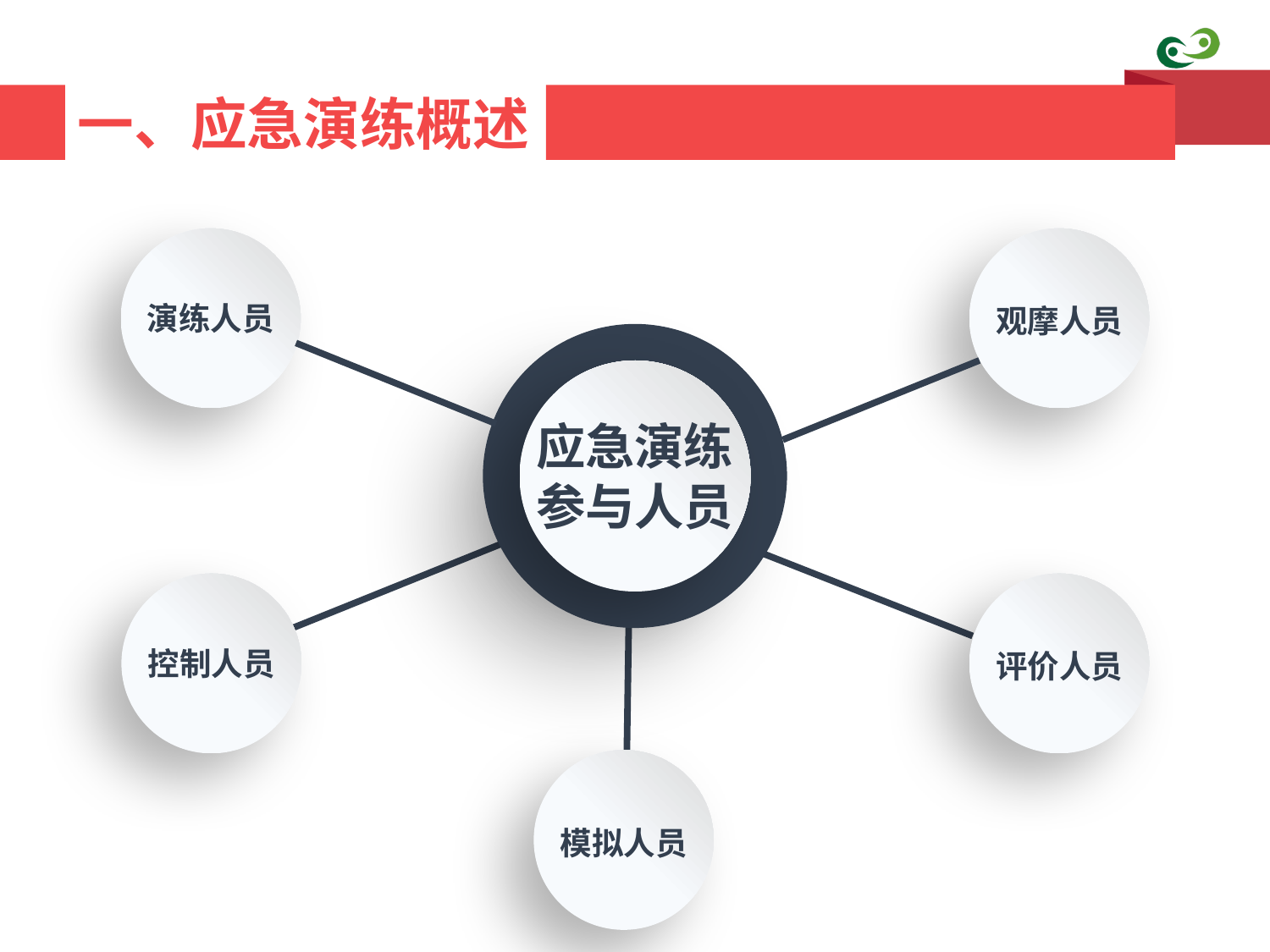

一、应急演练概述

观摩人员
演练人员

应急演练
参与人员

评价人员
控制人员

模拟人员